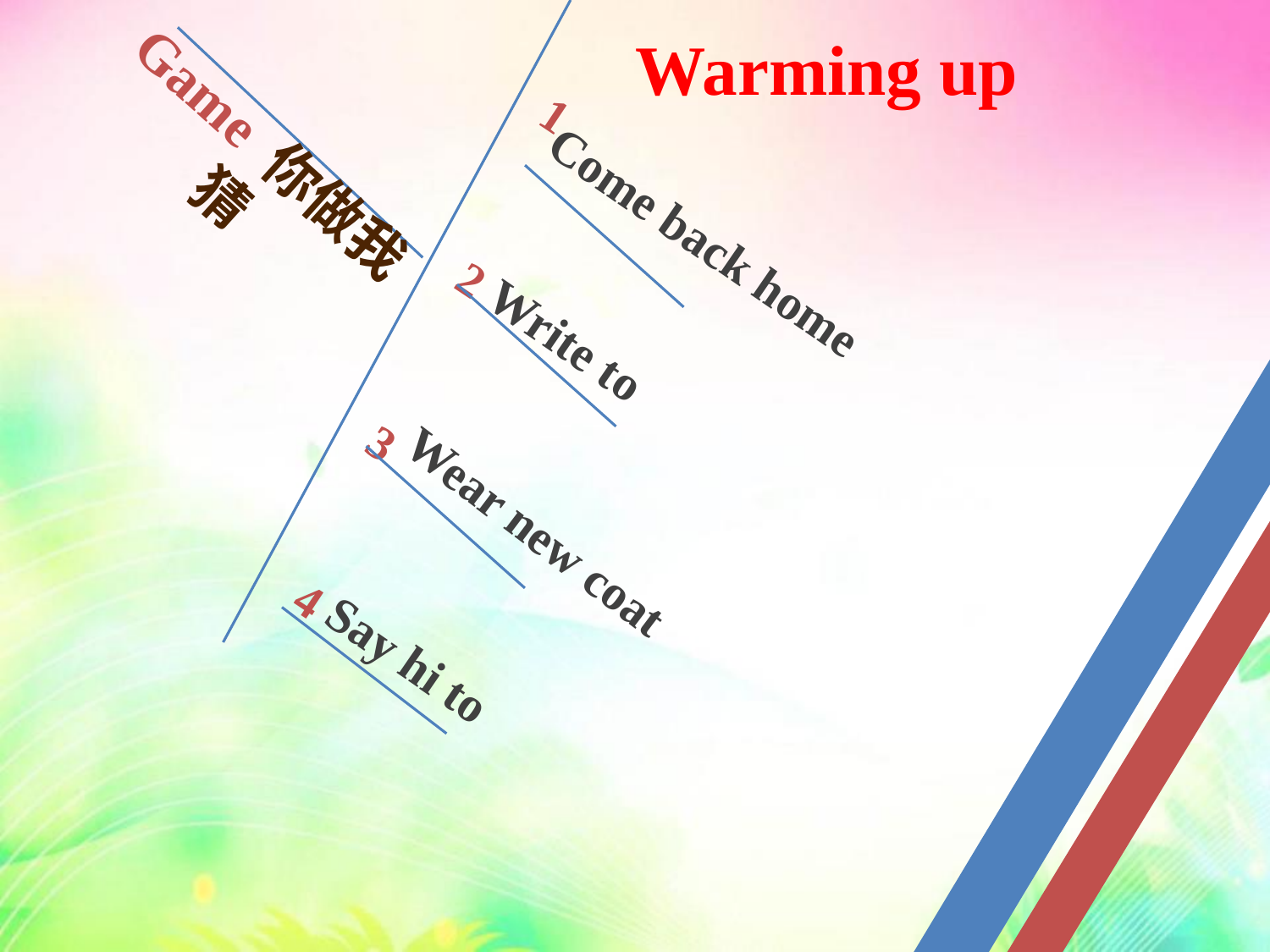

Warming up
Game 你做我猜
1
Come back home
2
Write to

3
Wear new coat

4
Say hi to